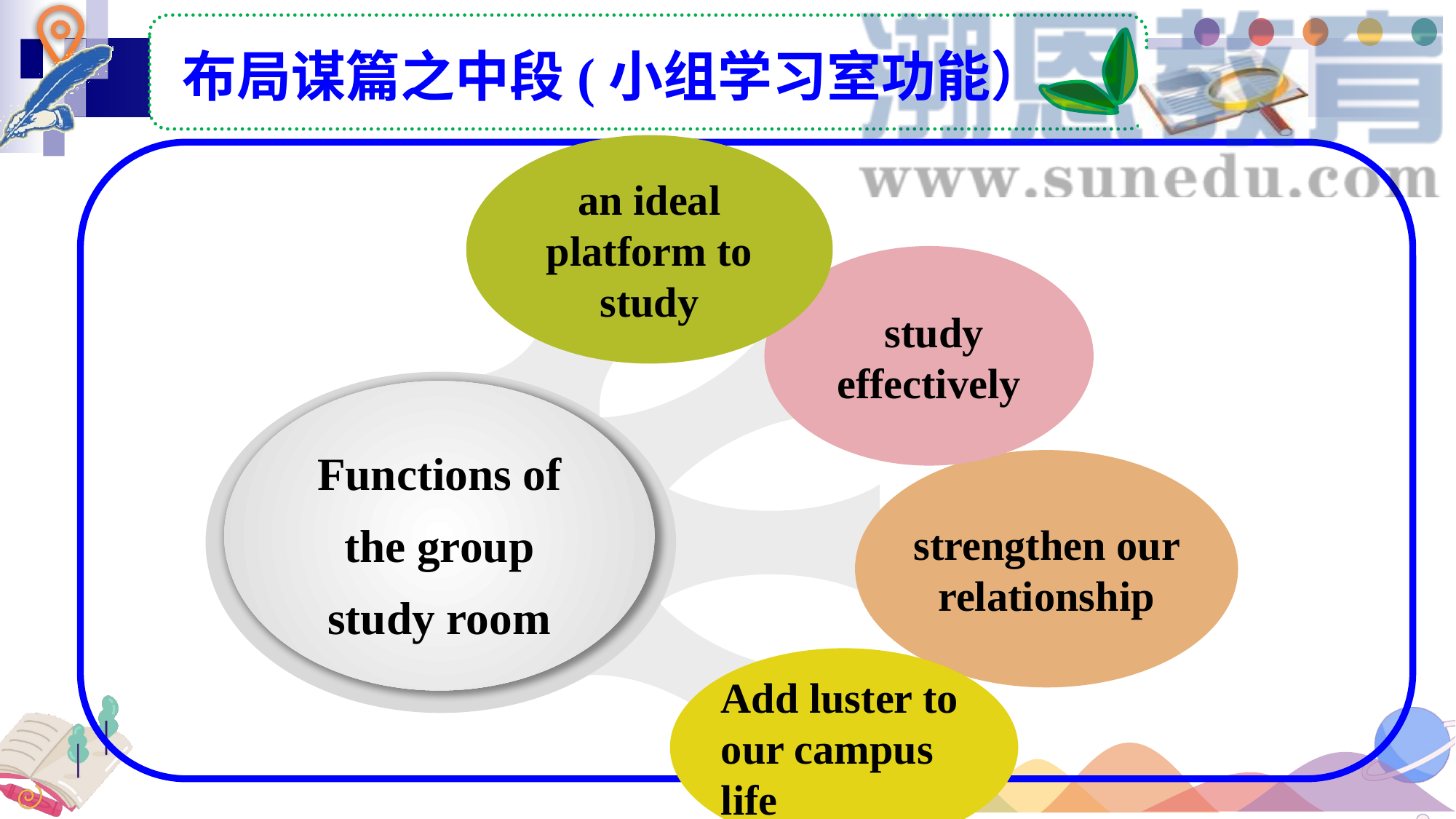

布局谋篇之中段(小组学习室功能）
an ideal platform to study
 study effectively

Functions of the group study room
strengthen our relationship
Add luster to our campus life